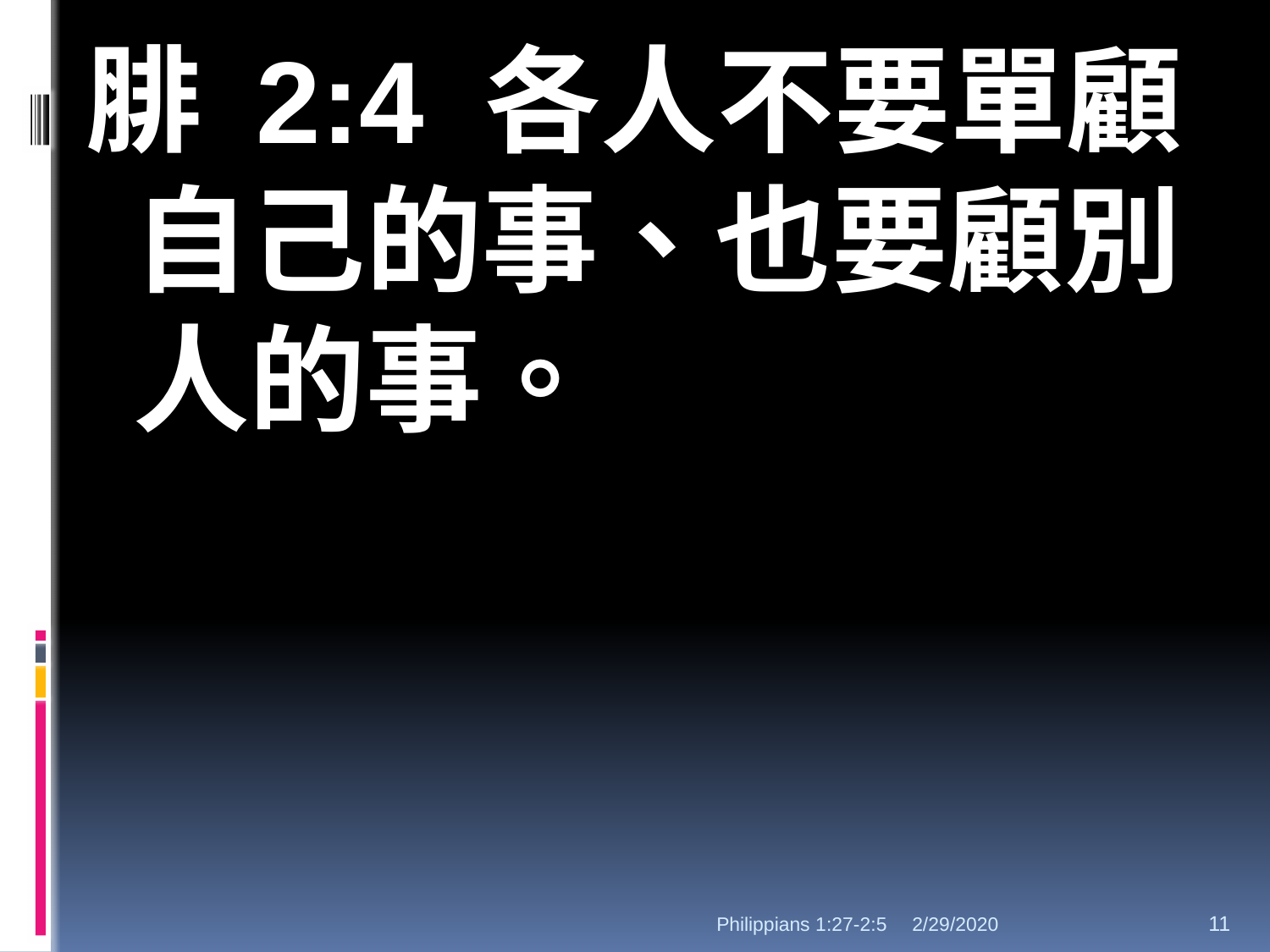

#
腓 2:4 各人不要單顧自己的事、也要顧別人的事。
Philippians 1:27-2:5
2/29/2020
11